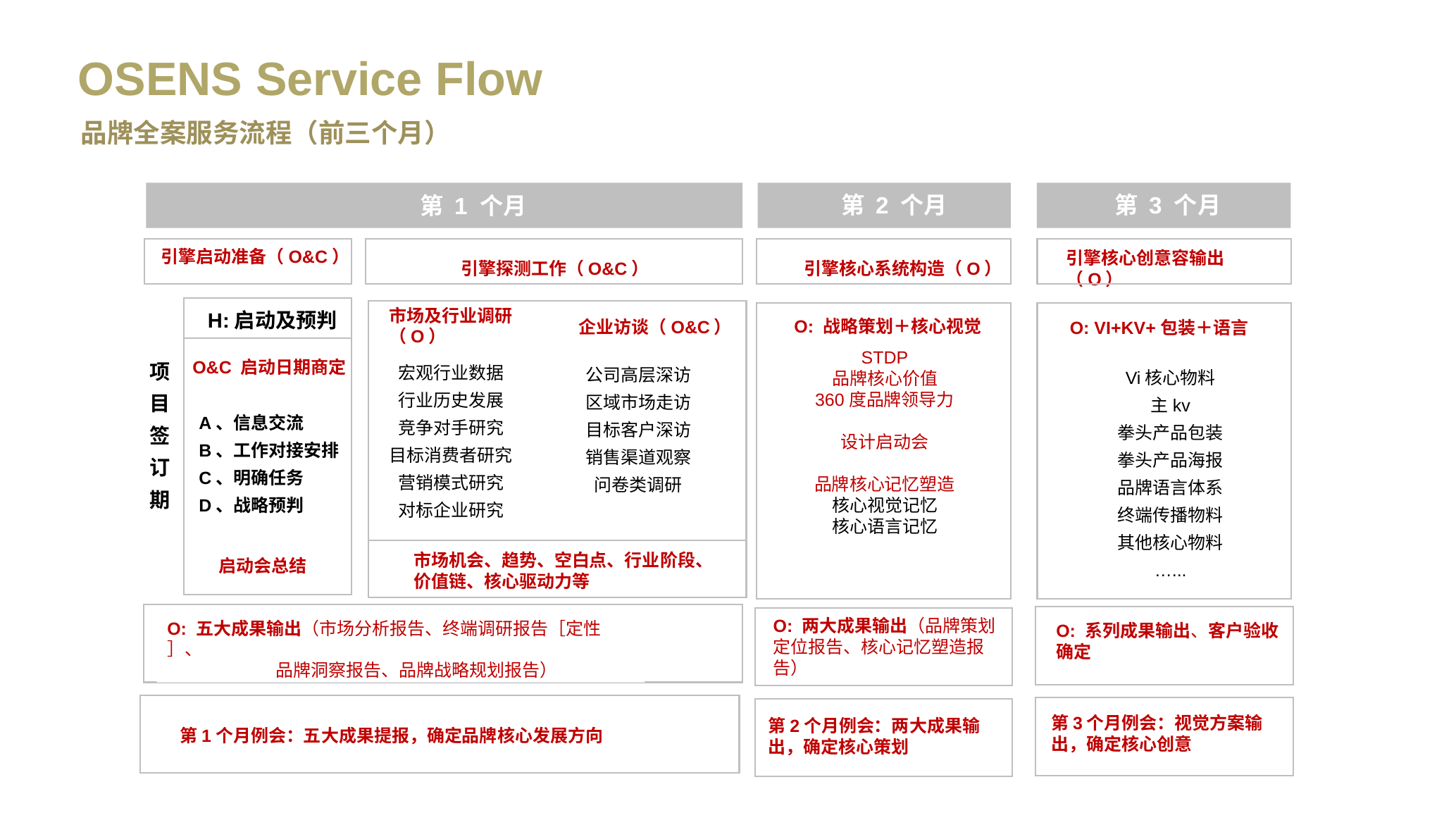

OSENS Service Flow
品牌全案服务流程（前三个月）

第 2 个月
第 3 个月
第 1 个月

引擎启动准备（O&C）
引擎核心系统构造（O）
引擎探测工作（O&C）
引擎核心创意容输出（O）
H:启动及预判
O: 战略策划＋核心视觉
O: VI+KV+包装＋语言

市场及行业调研（O）
企业访谈（O&C）
项目签订期
O&C 启动日期商定
宏观行业数据
行业历史发展
竞争对手研究
目标消费者研究
营销模式研究
对标企业研究
公司高层深访
区域市场走访
目标客户深访
销售渠道观察
问卷类调研
Vi核心物料
主kv
拳头产品包装
拳头产品海报
品牌语言体系
终端传播物料
其他核心物料
…...

A、信息交流
B、工作对接安排
C、明确任务
D、战略预判
STDP
品牌核心价值
360度品牌领导力

设计启动会

品牌核心记忆塑造
核心视觉记忆
核心语言记忆

启动会总结
市场机会、趋势、空白点、行业阶段、价值链、核心驱动力等

O: 系列成果输出、客户验收确定

O: 两大成果输出（品牌策划定位报告、核心记忆塑造报告）
O: 五大成果输出（市场分析报告、终端调研报告［定性］、
                           品牌洞察报告、品牌战略规划报告）

第3个月例会：视觉方案输出，确定核心创意
第1个月例会：五大成果提报，确定品牌核心发展方向
第2个月例会：两大成果输出，确定核心策划